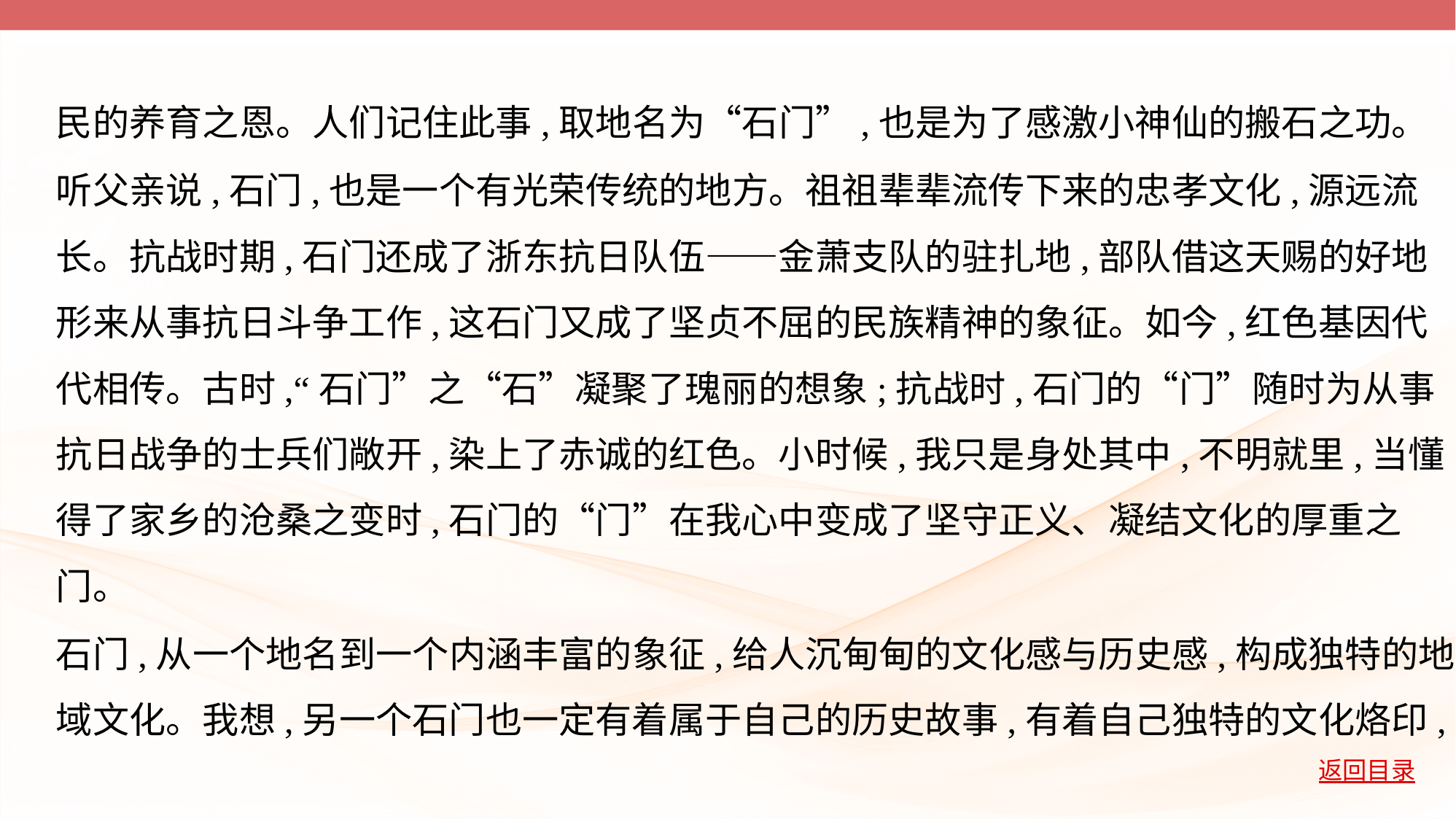

民的养育之恩。人们记住此事,取地名为“石门”,也是为了感激小神仙的搬石之功。
听父亲说,石门,也是一个有光荣传统的地方。祖祖辈辈流传下来的忠孝文化,源远流
长。抗战时期,石门还成了浙东抗日队伍——金萧支队的驻扎地,部队借这天赐的好地
形来从事抗日斗争工作,这石门又成了坚贞不屈的民族精神的象征。如今,红色基因代
代相传。古时,“石门”之“石”凝聚了瑰丽的想象;抗战时,石门的“门”随时为从事
抗日战争的士兵们敞开,染上了赤诚的红色。小时候,我只是身处其中,不明就里,当懂
得了家乡的沧桑之变时,石门的“门”在我心中变成了坚守正义、凝结文化的厚重之
门。
石门,从一个地名到一个内涵丰富的象征,给人沉甸甸的文化感与历史感,构成独特的地
域文化。我想,另一个石门也一定有着属于自己的历史故事,有着自己独特的文化烙印,